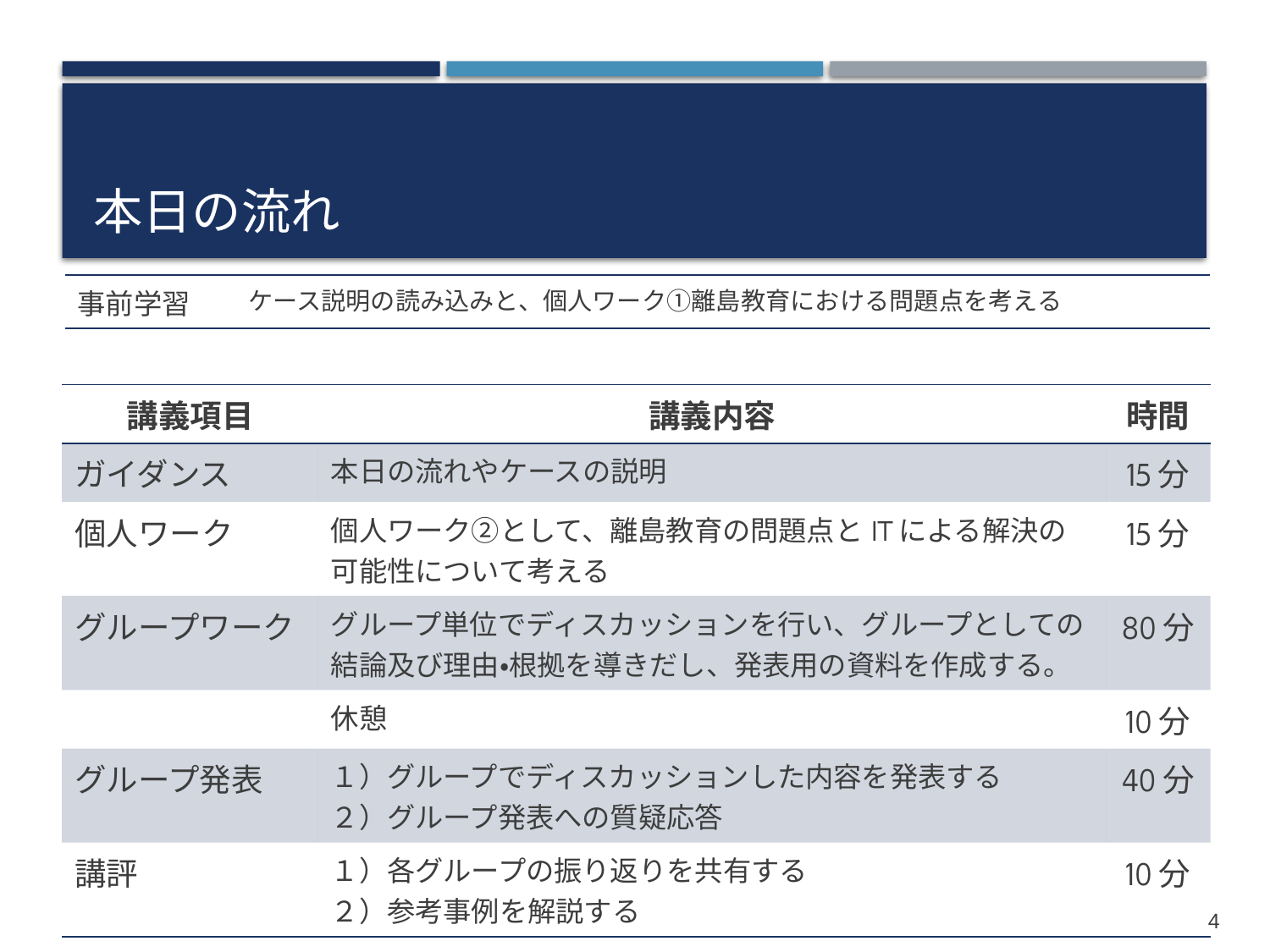

# 本日の流れ
| 事前学習 | ケース説明の読み込みと、個人ワーク①離島教育における問題点を考える |
| --- | --- |
| 講義項目 | 講義内容 | 時間 |
| --- | --- | --- |
| ガイダンス | 本日の流れやケースの説明 | 15分 |
| 個人ワーク | 個人ワーク②として、離島教育の問題点とITによる解決の可能性について考える | 15分 |
| グループワーク | グループ単位でディスカッションを行い、グループとしての結論及び理由・根拠を導きだし、発表用の資料を作成する。 | 80分 |
|  | 休憩 | 10分 |
| グループ発表 | １）グループでディスカッションした内容を発表する ２）グループ発表への質疑応答 | 40分 |
| 講評 | １）各グループの振り返りを共有する ２）参考事例を解説する | 10分 |
4